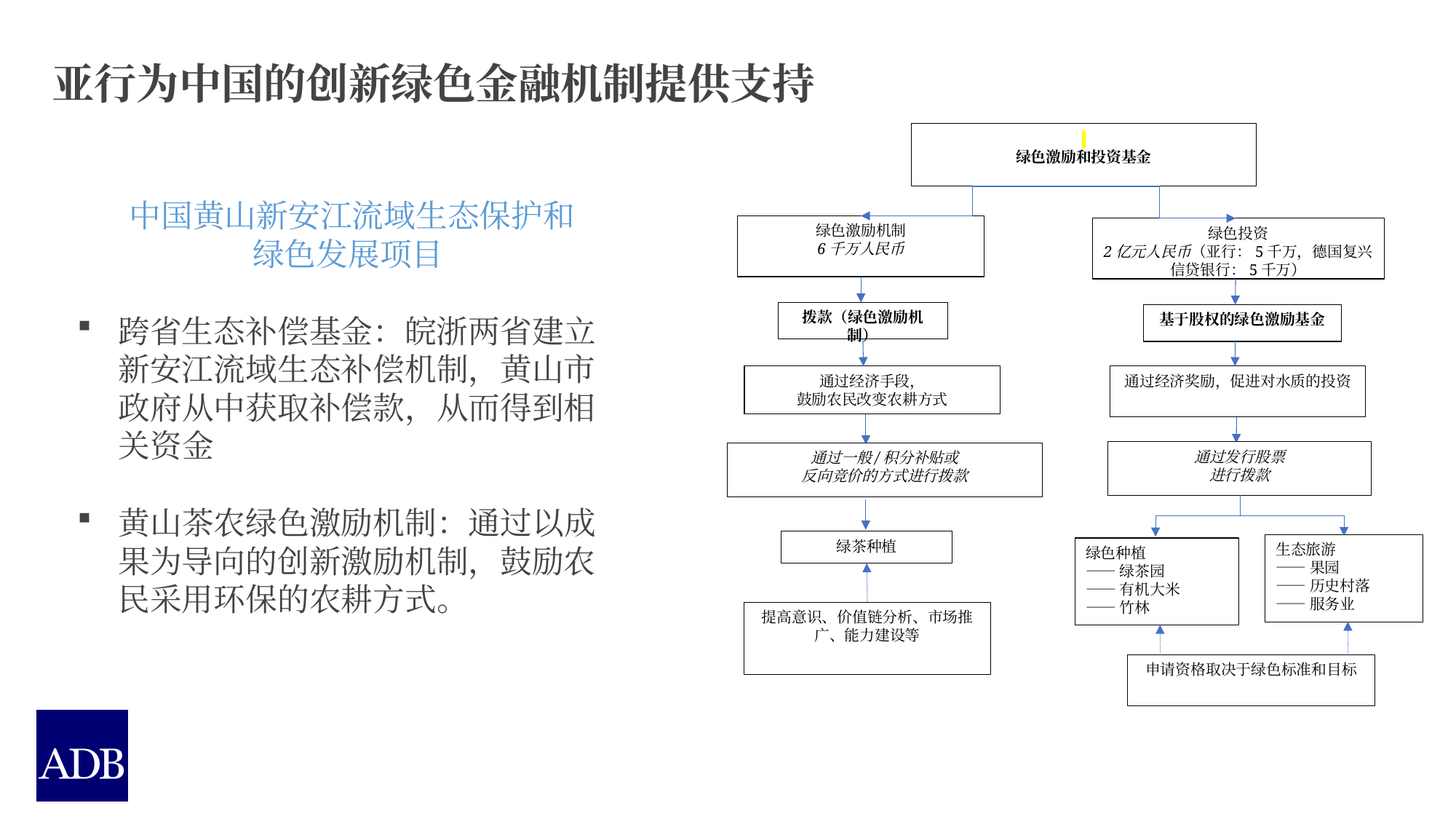

亚行为中国的创新绿色金融机制提供支持

绿色激励和投资基金
绿色激励机制
6千万人民币
绿色投资
2亿元人民币（亚行：5千万，德国复兴信贷银行：5千万）
拨款（绿色激励机制）
基于股权的绿色激励基金
通过经济奖励，促进对水质的投资
通过经济手段，
鼓励农民改变农耕方式
通过发行股票
进行拨款
通过一般/积分补贴或
反向竞价的方式进行拨款
绿茶种植
生态旅游
——果园
——历史村落
——服务业
绿色种植
——绿茶园
——有机大米
——竹林
提高意识、价值链分析、市场推广、能力建设等
申请资格取决于绿色标准和目标
中国黄山新安江流域生态保护和
绿色发展项目

跨省生态补偿基金：皖浙两省建立新安江流域生态补偿机制，黄山市政府从中获取补偿款，从而得到相关资金

黄山茶农绿色激励机制：通过以成果为导向的创新激励机制，鼓励农民采用环保的农耕方式。